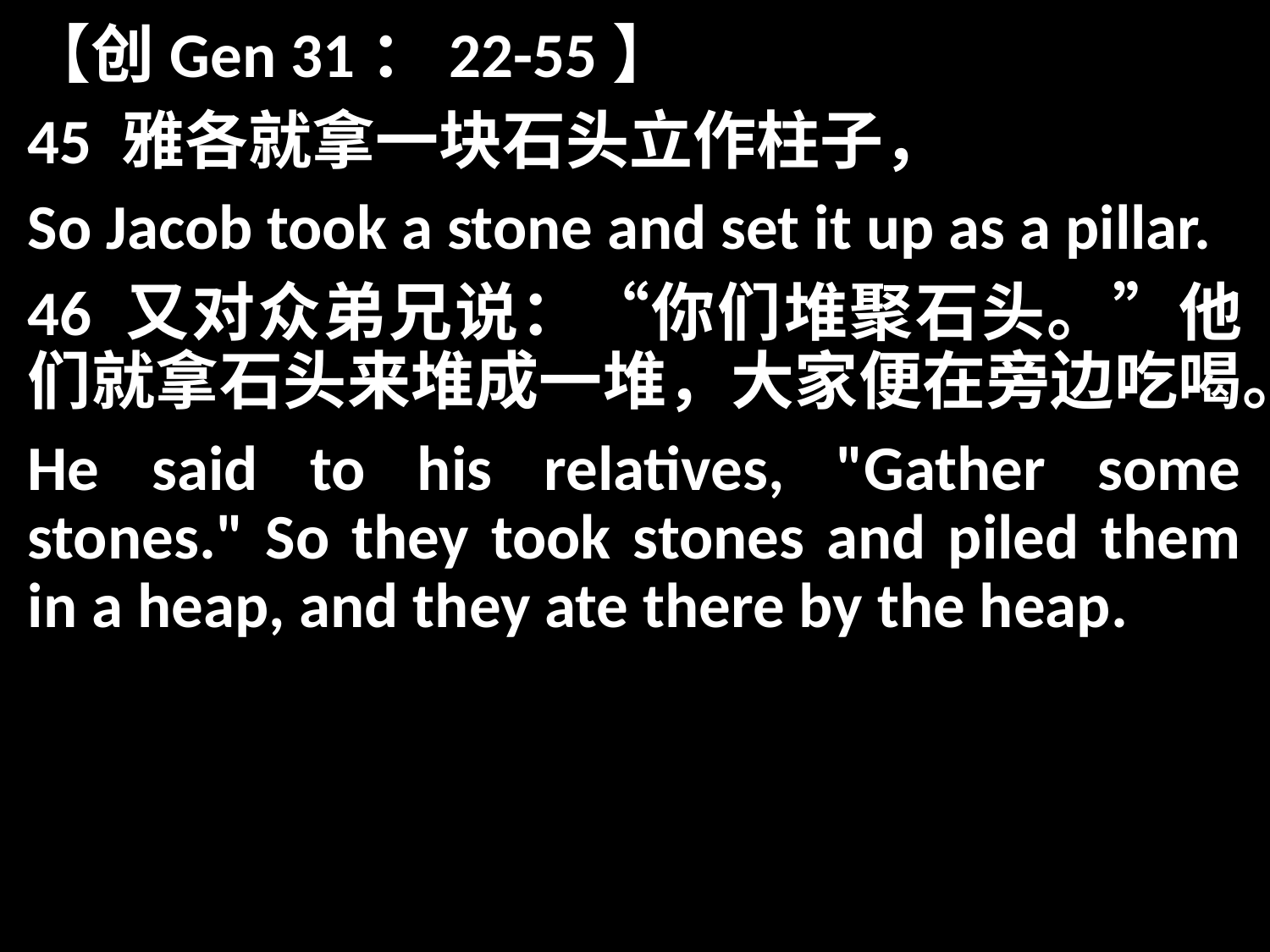

【创Gen 31：22-55】
45 雅各就拿一块石头立作柱子，
So Jacob took a stone and set it up as a pillar.
46 又对众弟兄说：“你们堆聚石头。”他们就拿石头来堆成一堆，大家便在旁边吃喝。
He said to his relatives, "Gather some stones." So they took stones and piled them in a heap, and they ate there by the heap.